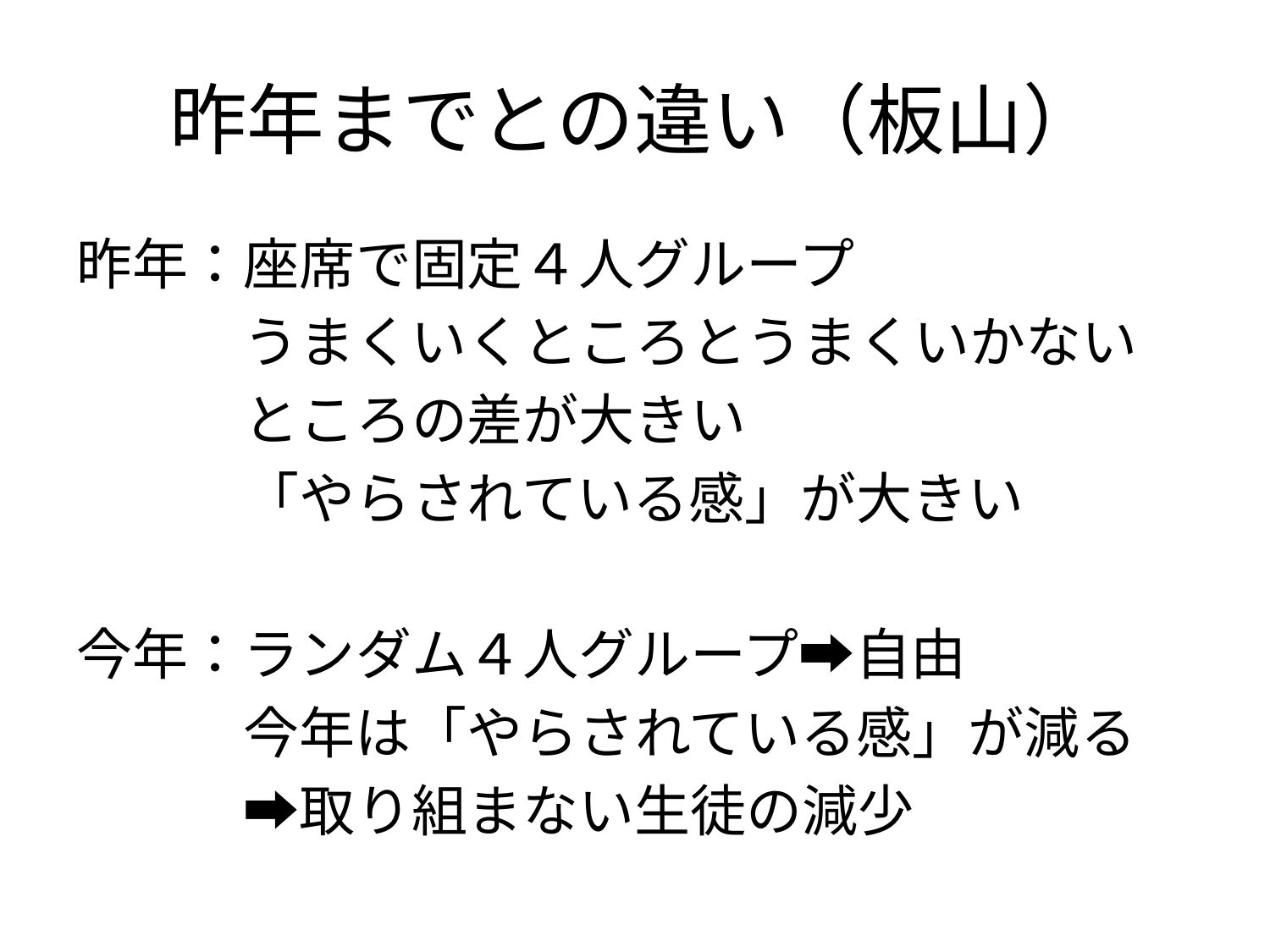

# 昨年までとの違い（板山）
昨年：座席で固定４人グループ
　　　うまくいくところとうまくいかない
　　　ところの差が大きい
　　　「やらされている感」が大きい

今年：ランダム４人グループ➡自由
　　　今年は「やらされている感」が減る
　　　➡取り組まない生徒の減少